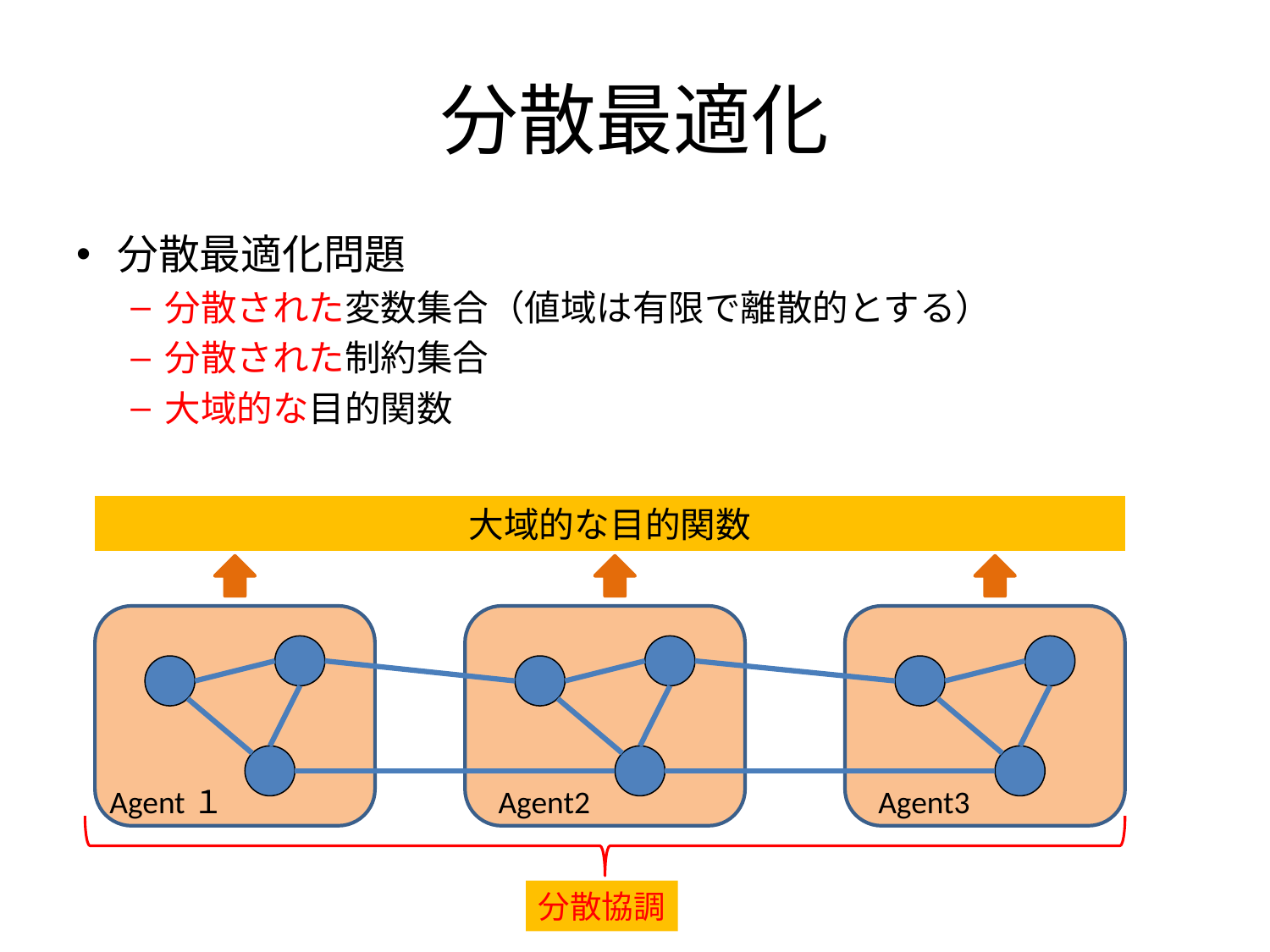

# 分散最適化
分散最適化問題
分散された変数集合（値域は有限で離散的とする）
分散された制約集合
大域的な目的関数

大域的な目的関数

Agent１
Agent2
Agent3
分散協調